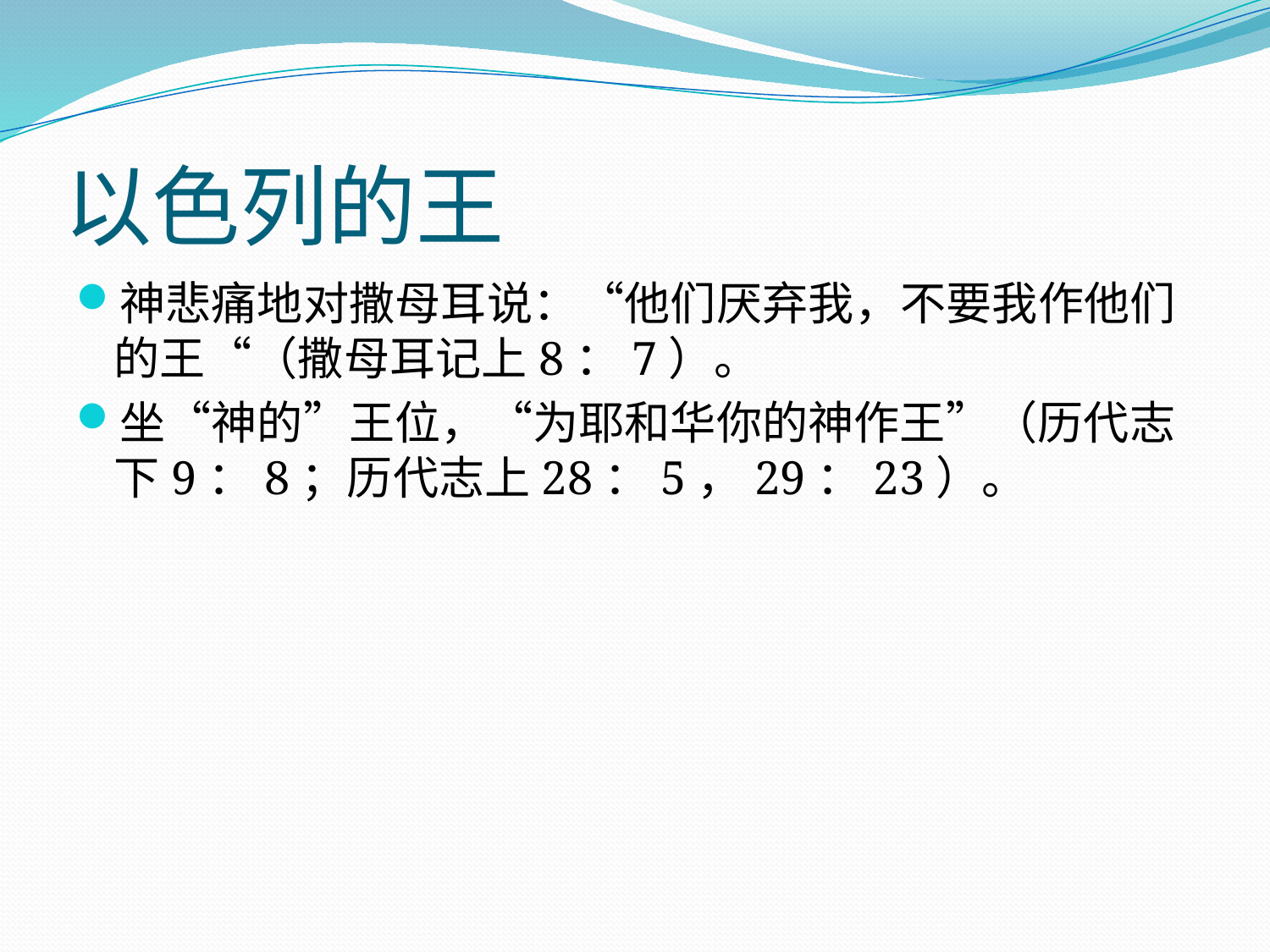

# 以色列的王
神悲痛地对撒母耳说：“他们厌弃我，不要我作他们的王“（撒母耳记上8：7）。
坐“神的”王位，“为耶和华你的神作王”（历代志下9：8；历代志上28：5，29：23）。